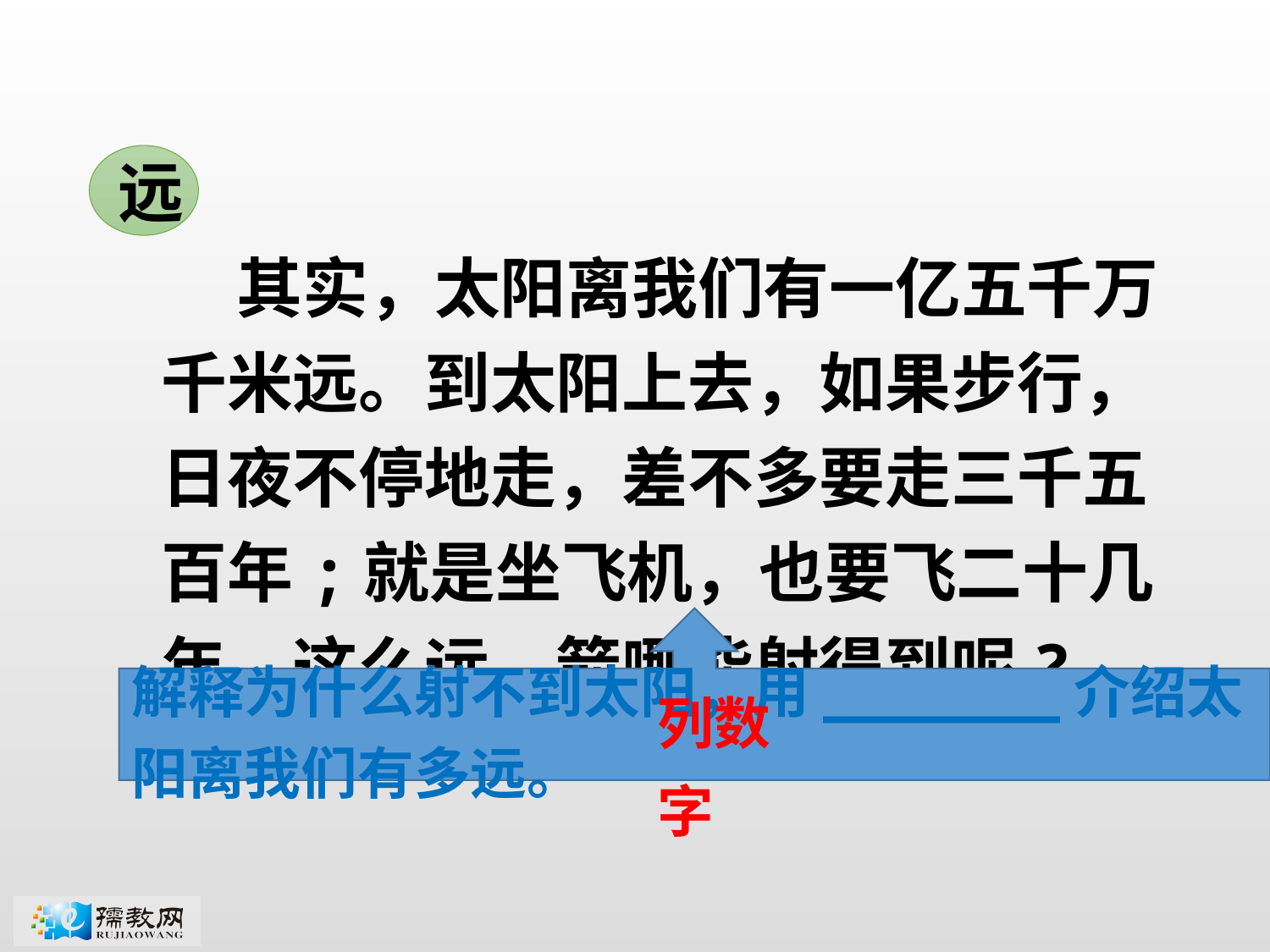

远
    其实，太阳离我们有一亿五千万千米远。到太阳上去，如果步行，日夜不停地走，差不多要走三千五百年;就是坐飞机，也要飞二十几年。这么远，箭哪能射得到呢?
解释为什么射不到太阳，用_______介绍太阳离我们有多远。
列数字